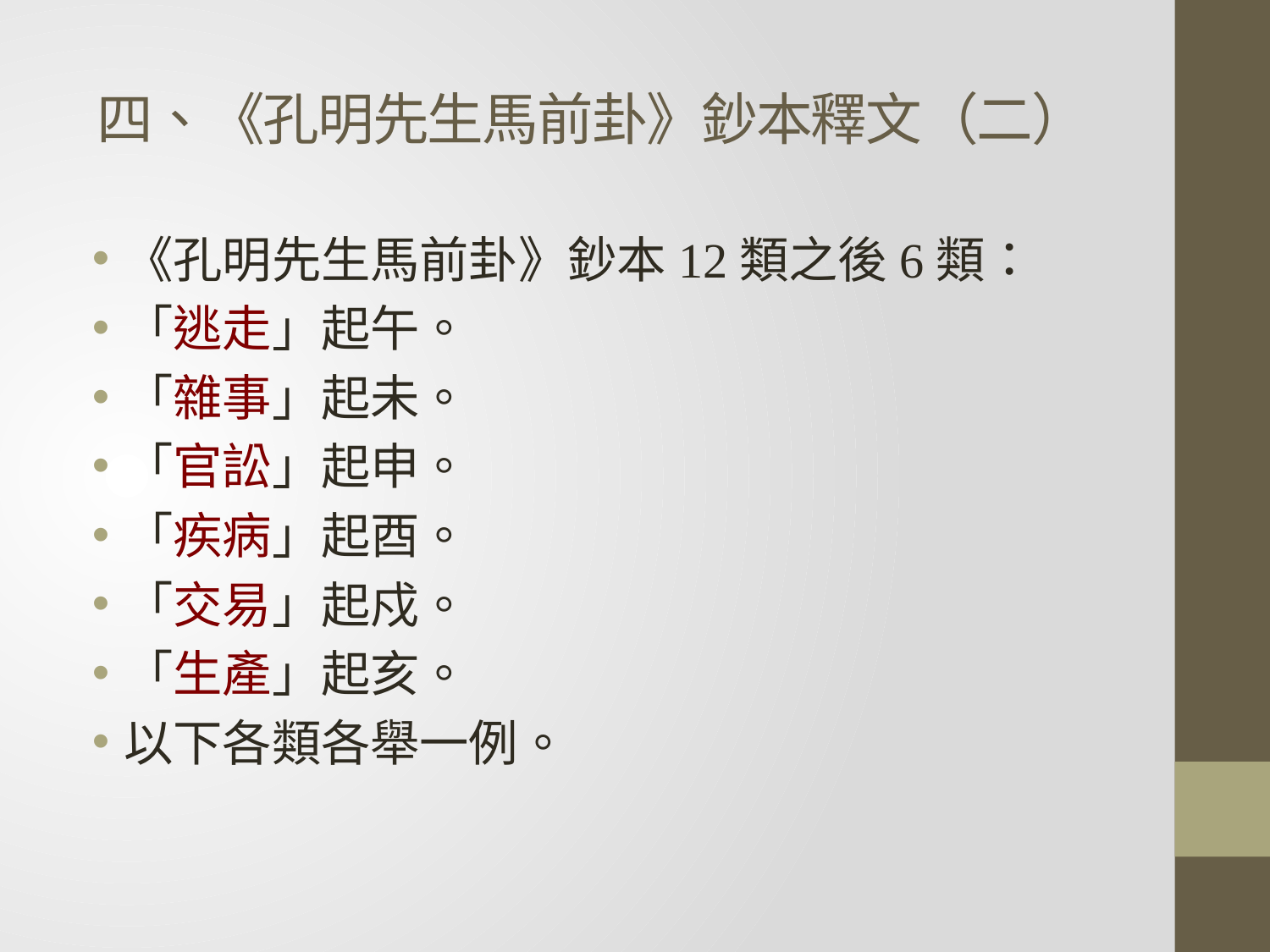

# 四、《孔明先生馬前卦》鈔本釋文（二）
《孔明先生馬前卦》鈔本12類之後6類：
「逃走」起午。
「雜事」起未。
「官訟」起申。
「疾病」起酉。
「交易」起戍。
「生產」起亥。
以下各類各舉一例。